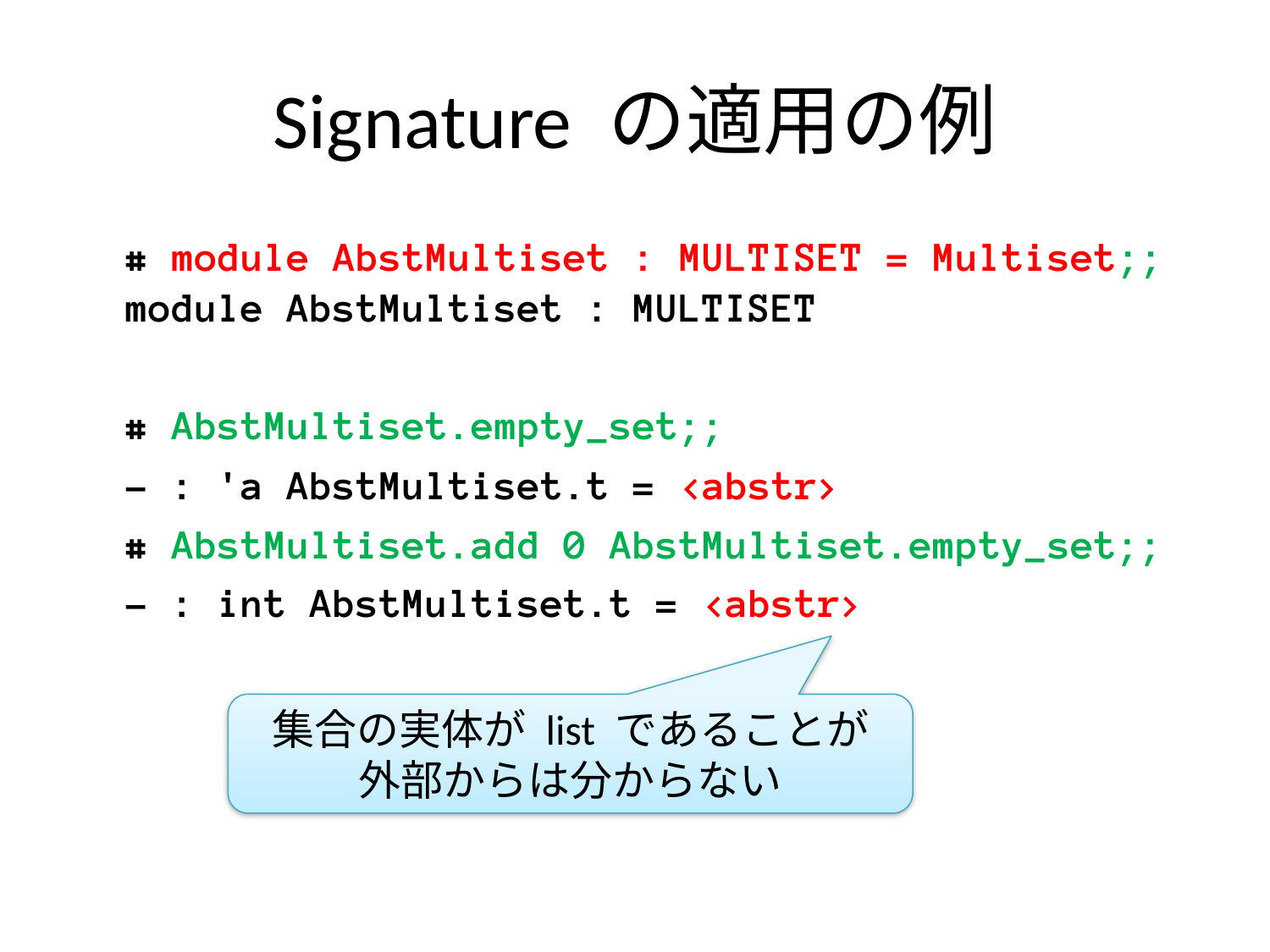

# Signature の適用の例
# module AbstMultiset : MULTISET = Multiset;; module AbstMultiset : MULTISET

# AbstMultiset.empty_set;;
- : 'a AbstMultiset.t = <abstr>
# AbstMultiset.add 0 AbstMultiset.empty_set;;
- : int AbstMultiset.t = <abstr>
集合の実体が list であることが
外部からは分からない